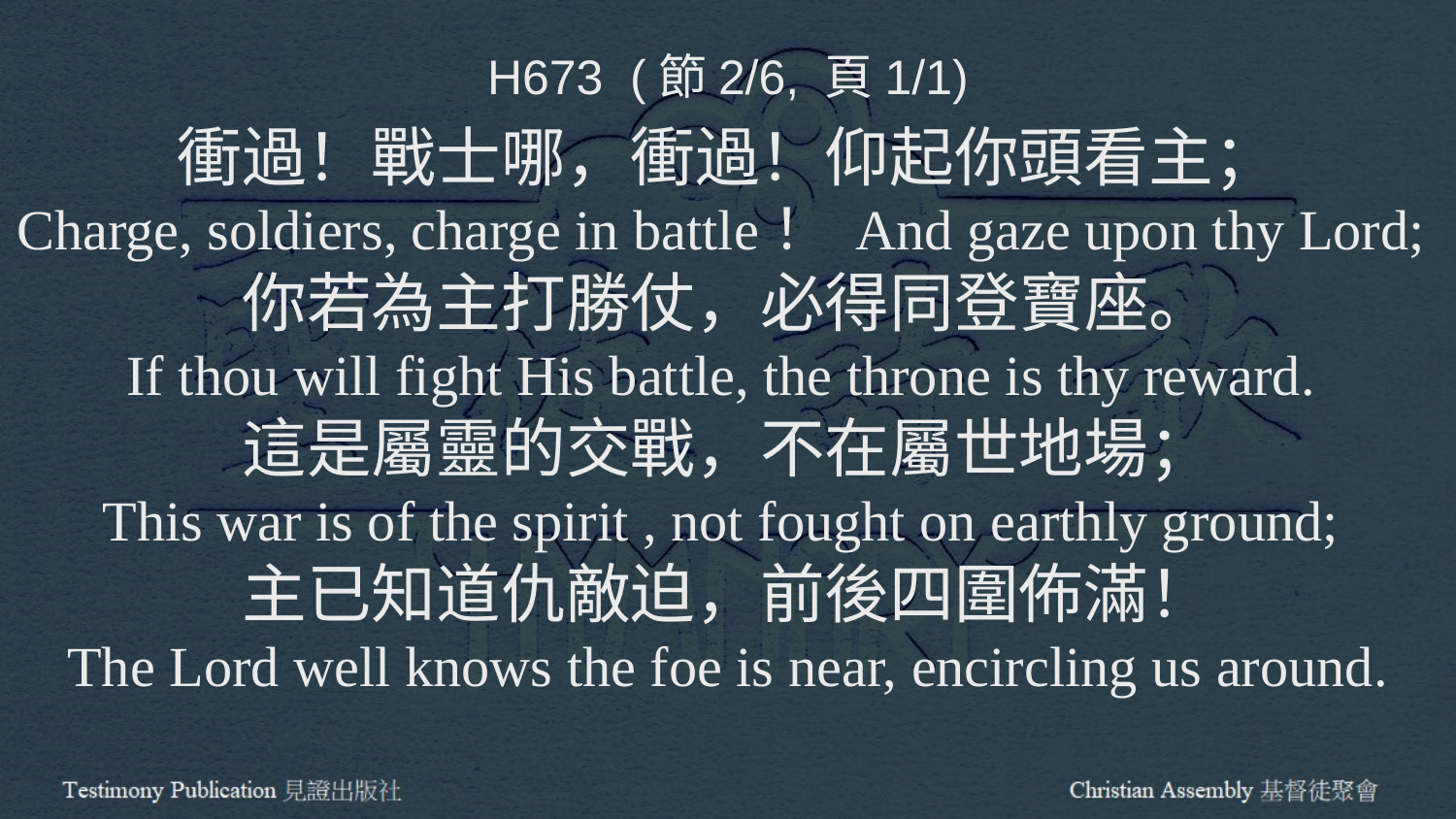

H673  (節2/6, 頁1/1)
衝過！戰士哪，衝過！仰起你頭看主；
Charge, soldiers, charge in battle！ And gaze upon thy Lord;
你若為主打勝仗，必得同登寶座。
If thou will fight His battle, the throne is thy reward.
這是屬靈的交戰，不在屬世地場；
This war is of the spirit , not fought on earthly ground;
主已知道仇敵迫，前後四圍佈滿！
The Lord well knows the foe is near, encircling us around.